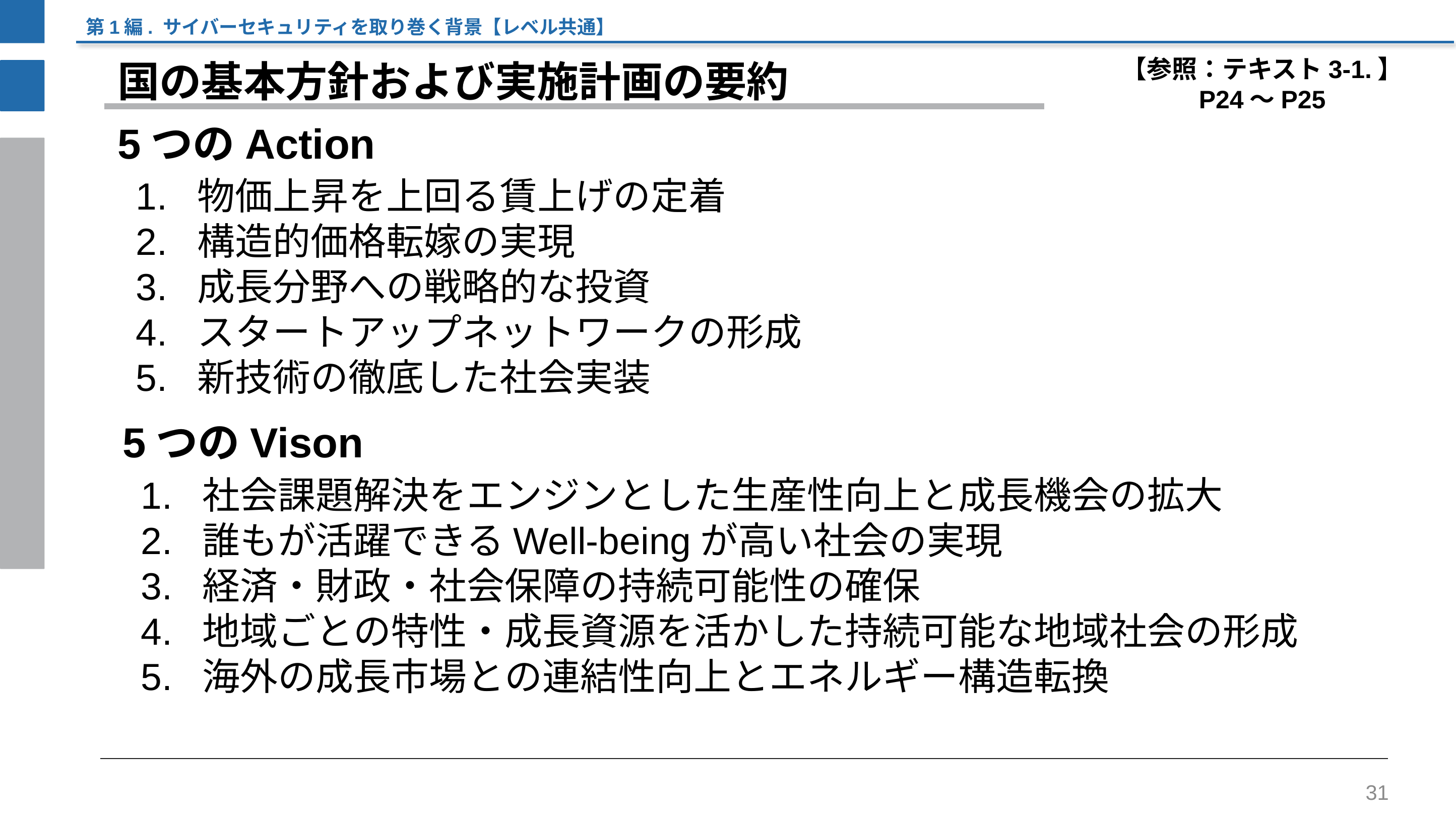

第1編. サイバーセキュリティを取り巻く背景【レベル共通】
【参照：テキスト3-1.】
P24～P25
国の基本方針および実施計画の要約
5つのAction
物価上昇を上回る賃上げの定着
構造的価格転嫁の実現
成長分野への戦略的な投資
スタートアップネットワークの形成
新技術の徹底した社会実装

5つのVison
社会課題解決をエンジンとした生産性向上と成長機会の拡大
誰もが活躍できるWell-beingが高い社会の実現
経済・財政・社会保障の持続可能性の確保
地域ごとの特性・成長資源を活かした持続可能な地域社会の形成
海外の成長市場との連結性向上とエネルギー構造転換

31